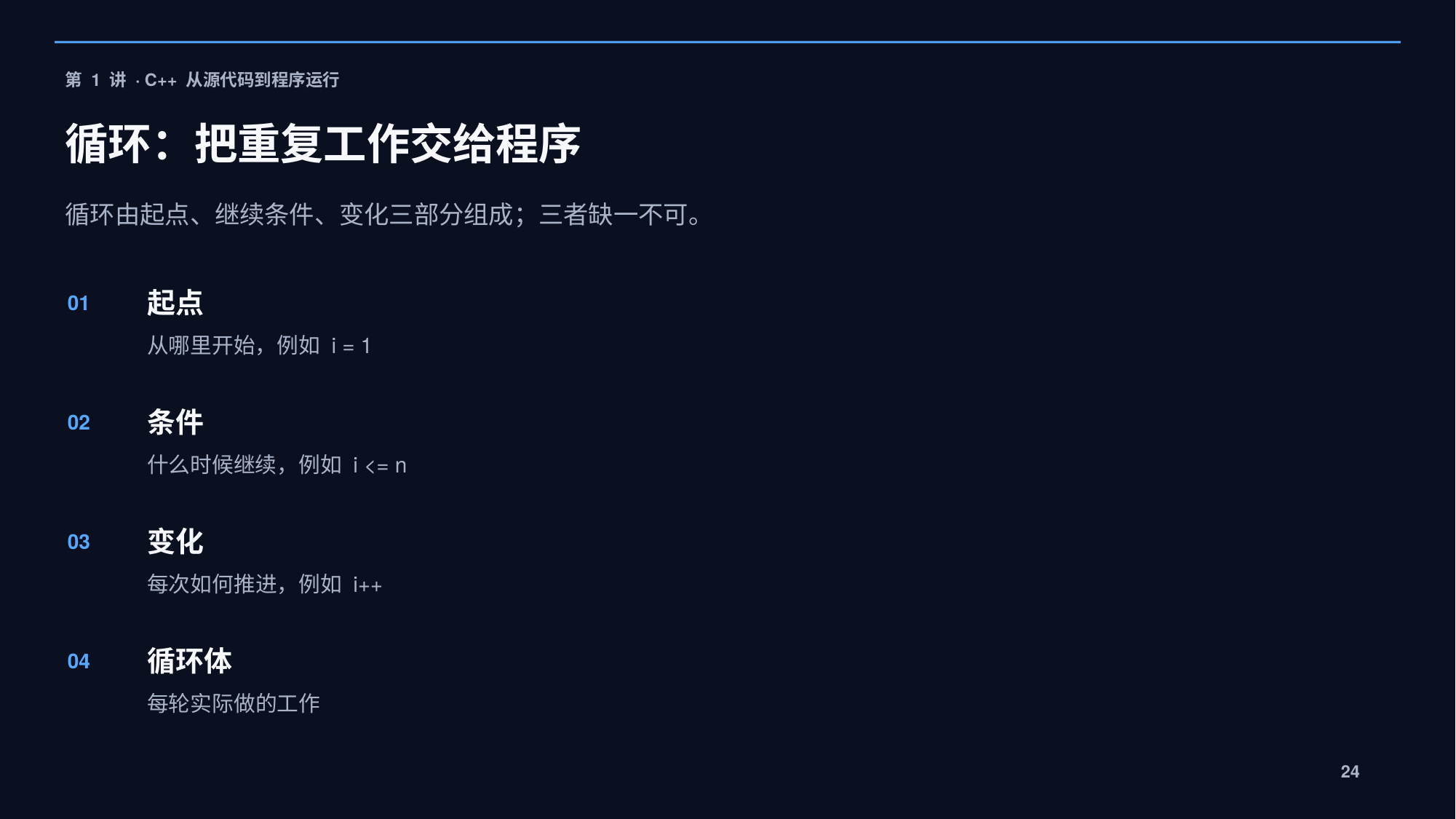

第 1 讲 · C++ 从源代码到程序运行
循环：把重复工作交给程序
循环由起点、继续条件、变化三部分组成；三者缺一不可。
起点
01
从哪里开始，例如 i = 1
条件
02
什么时候继续，例如 i <= n
变化
03
每次如何推进，例如 i++
循环体
04
每轮实际做的工作
24